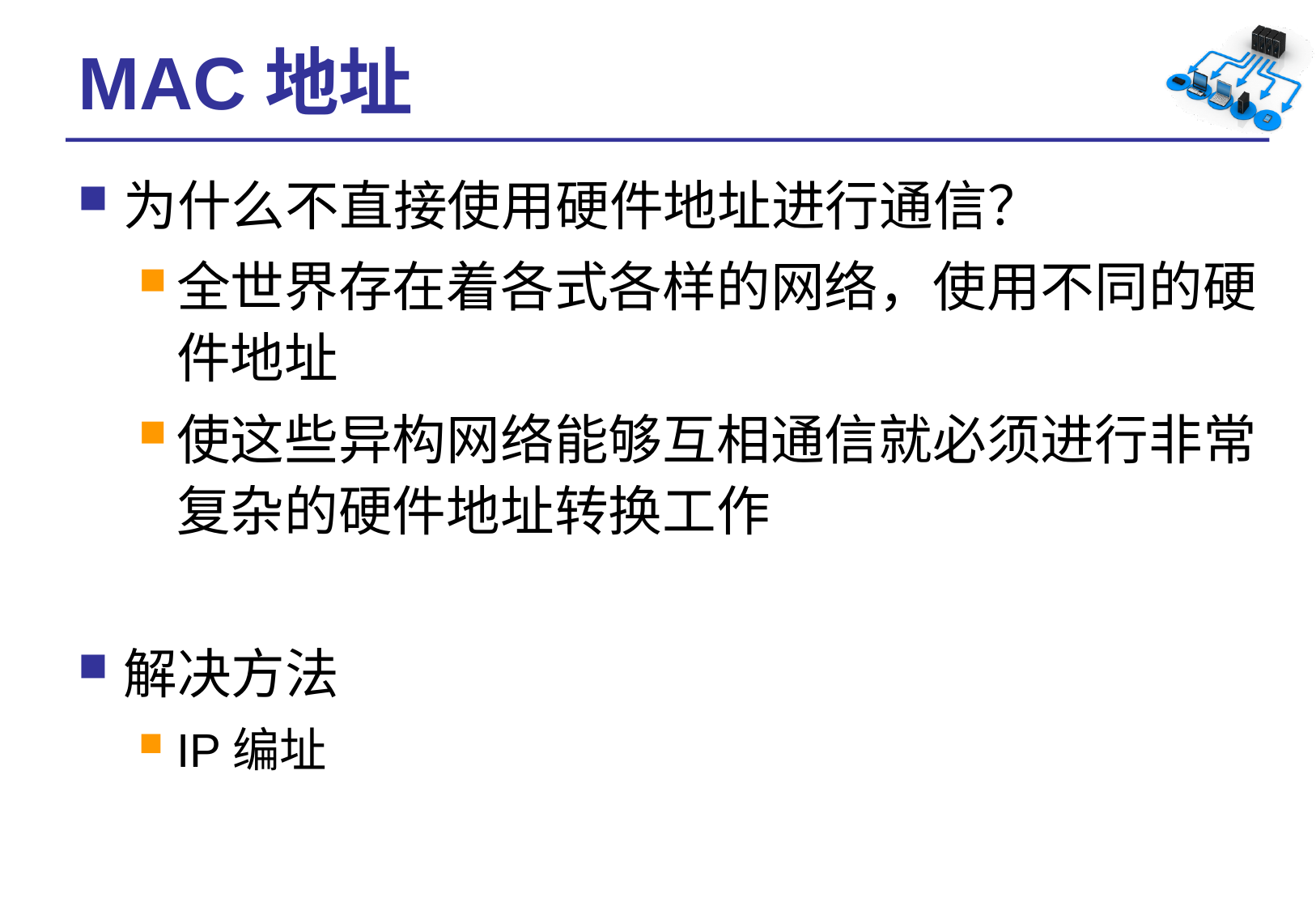

# MAC地址
为什么不直接使用硬件地址进行通信？
全世界存在着各式各样的网络，使用不同的硬件地址
使这些异构网络能够互相通信就必须进行非常复杂的硬件地址转换工作

解决方法
IP编址